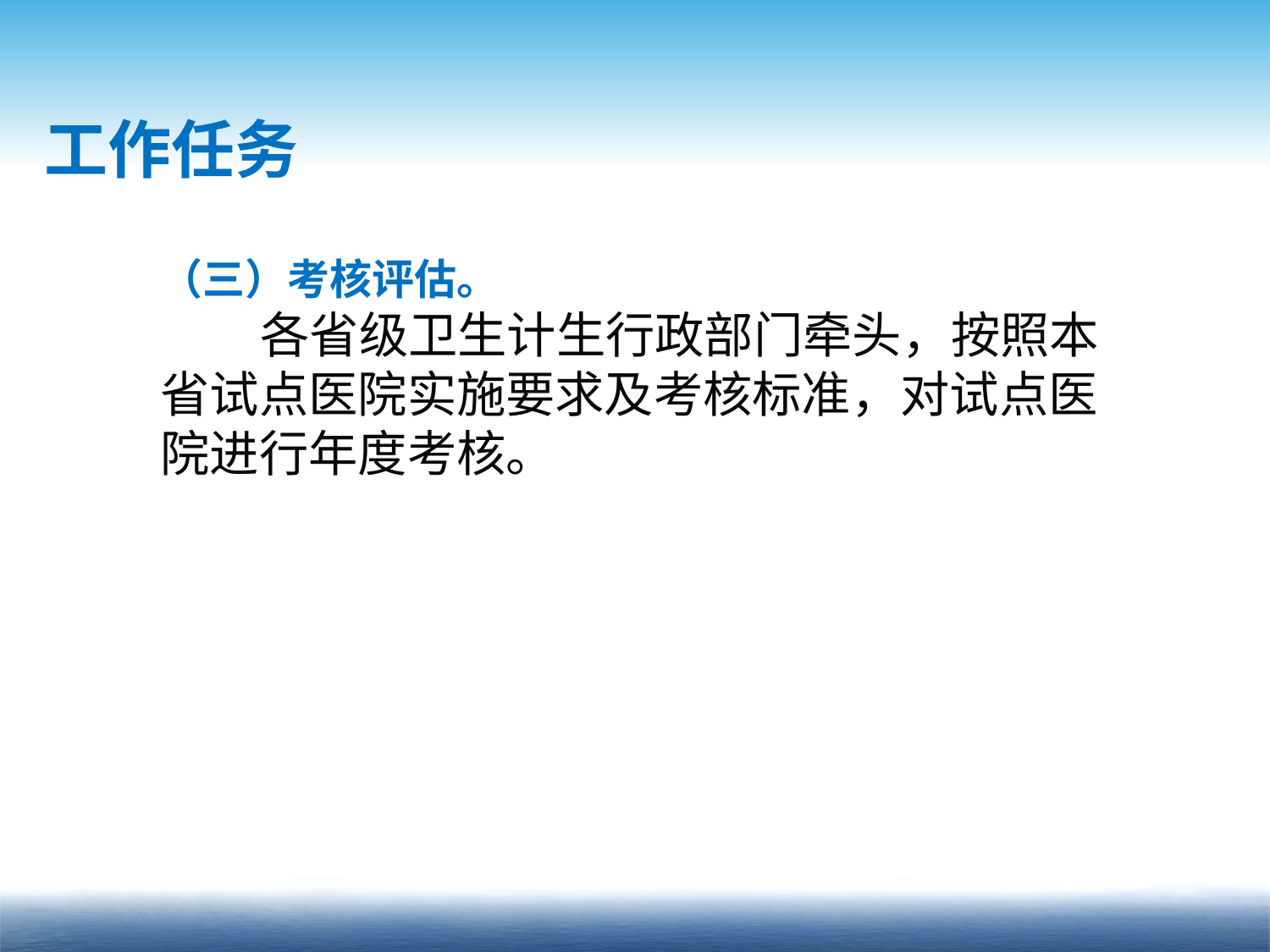

# 工作任务
（三）考核评估。
        各省级卫生计生行政部门牵头，按照本省试点医院实施要求及考核标准，对试点医院进行年度考核。